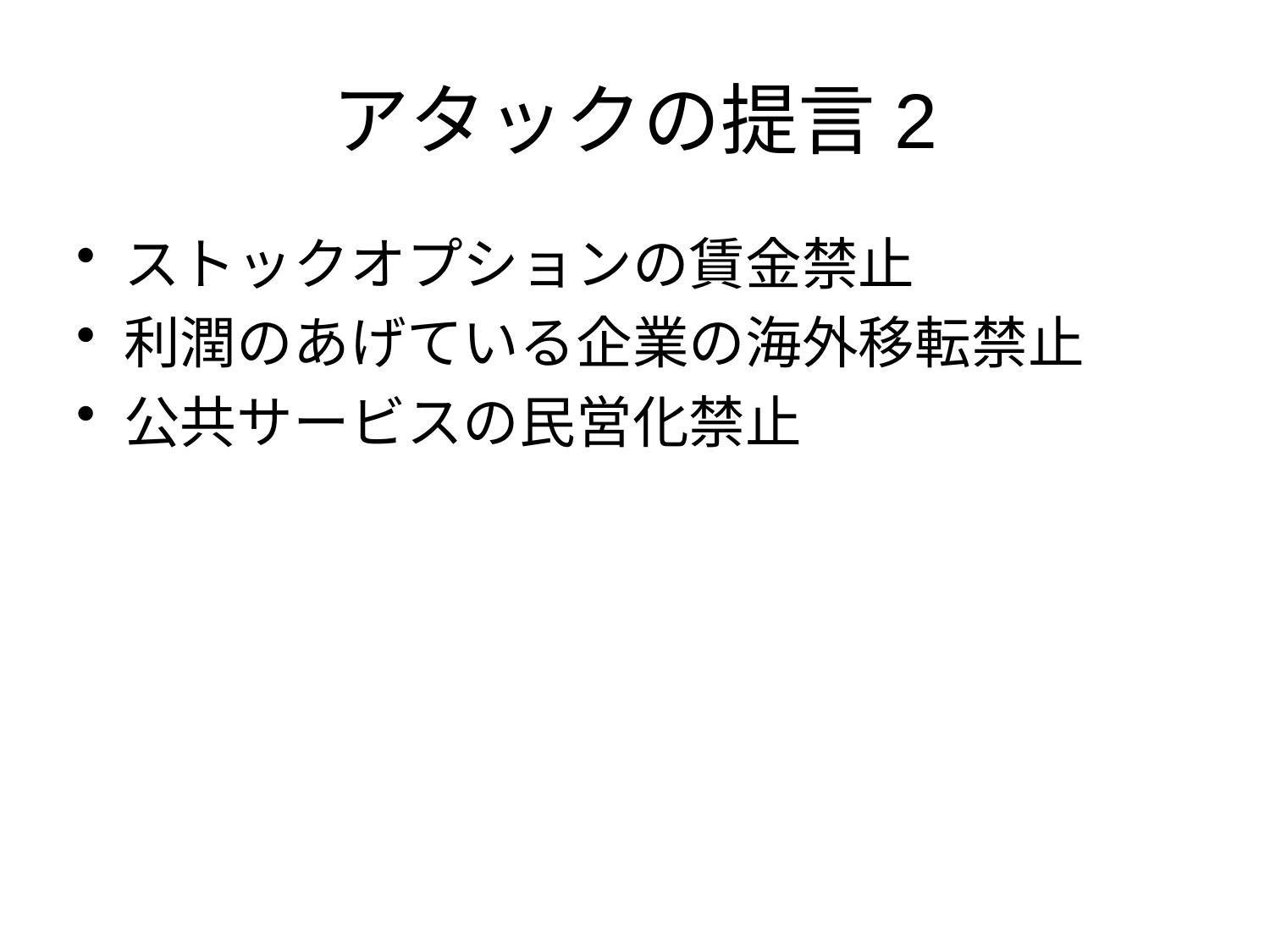

# アタックの提言2
ストックオプションの賃金禁止
利潤のあげている企業の海外移転禁止
公共サービスの民営化禁止